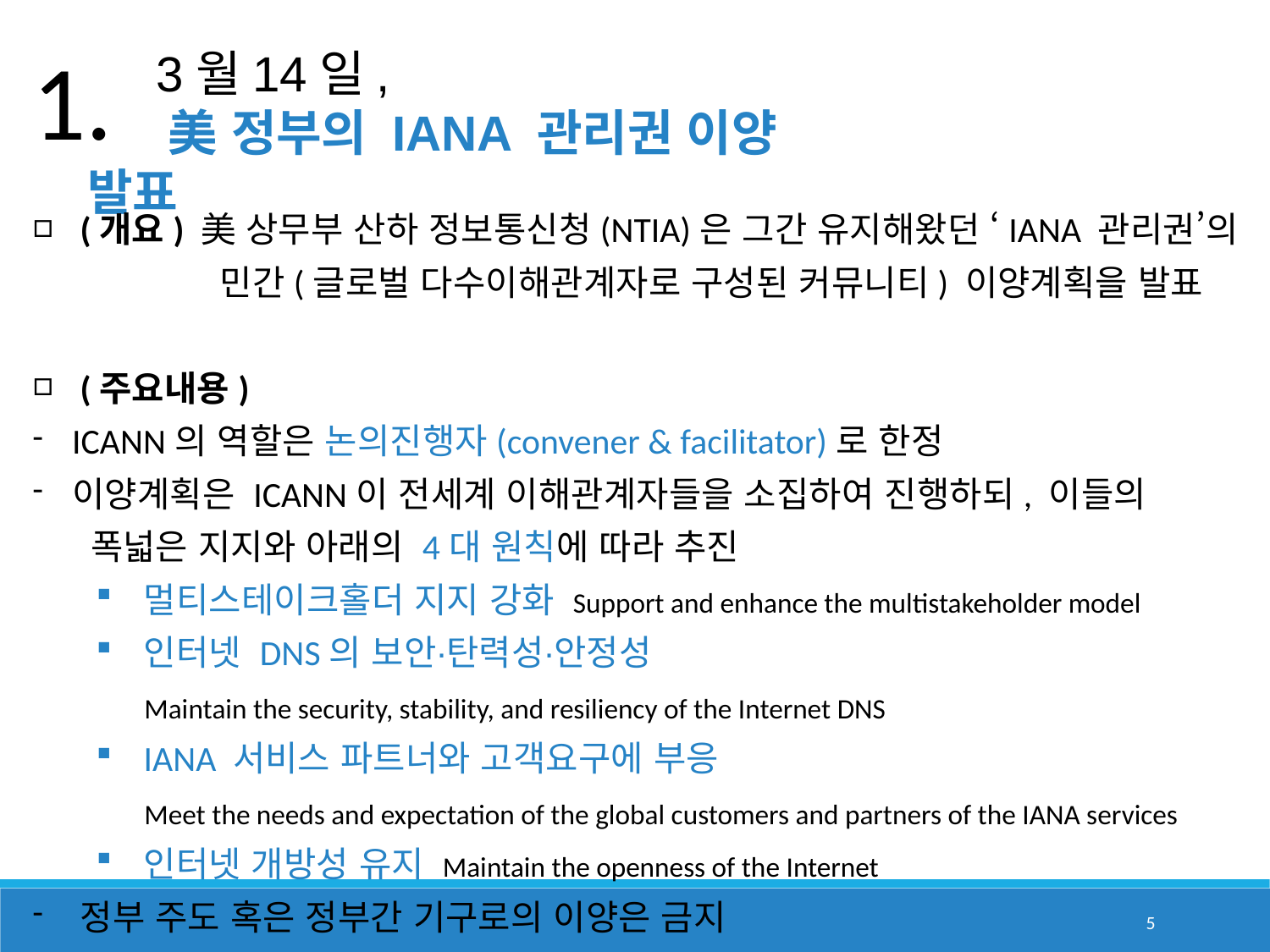

1.
     3월14일,
     美 정부의 IANA 관리권 이양 발표
(개요) 美 상무부 산하 정보통신청(NTIA)은 그간 유지해왔던 ‘IANA 관리권’의
                  민간(글로벌 다수이해관계자로 구성된 커뮤니티) 이양계획을 발표

(주요내용)
ICANN의 역할은 논의진행자(convener & facilitator)로 한정
이양계획은 ICANN이 전세계 이해관계자들을 소집하여 진행하되, 이들의
     폭넓은 지지와 아래의 4대 원칙에 따라 추진
멀티스테이크홀더 지지 강화 Support and enhance the multistakeholder model
인터넷 DNS의 보안∙탄력성∙안정성
      Maintain the security, stability, and resiliency of the Internet DNS
IANA 서비스 파트너와 고객요구에 부응
      Meet the needs and expectation of the global customers and partners of the IANA services
인터넷 개방성 유지 Maintain the openness of the Internet
정부 주도 혹은 정부간 기구로의 이양은 금지
5